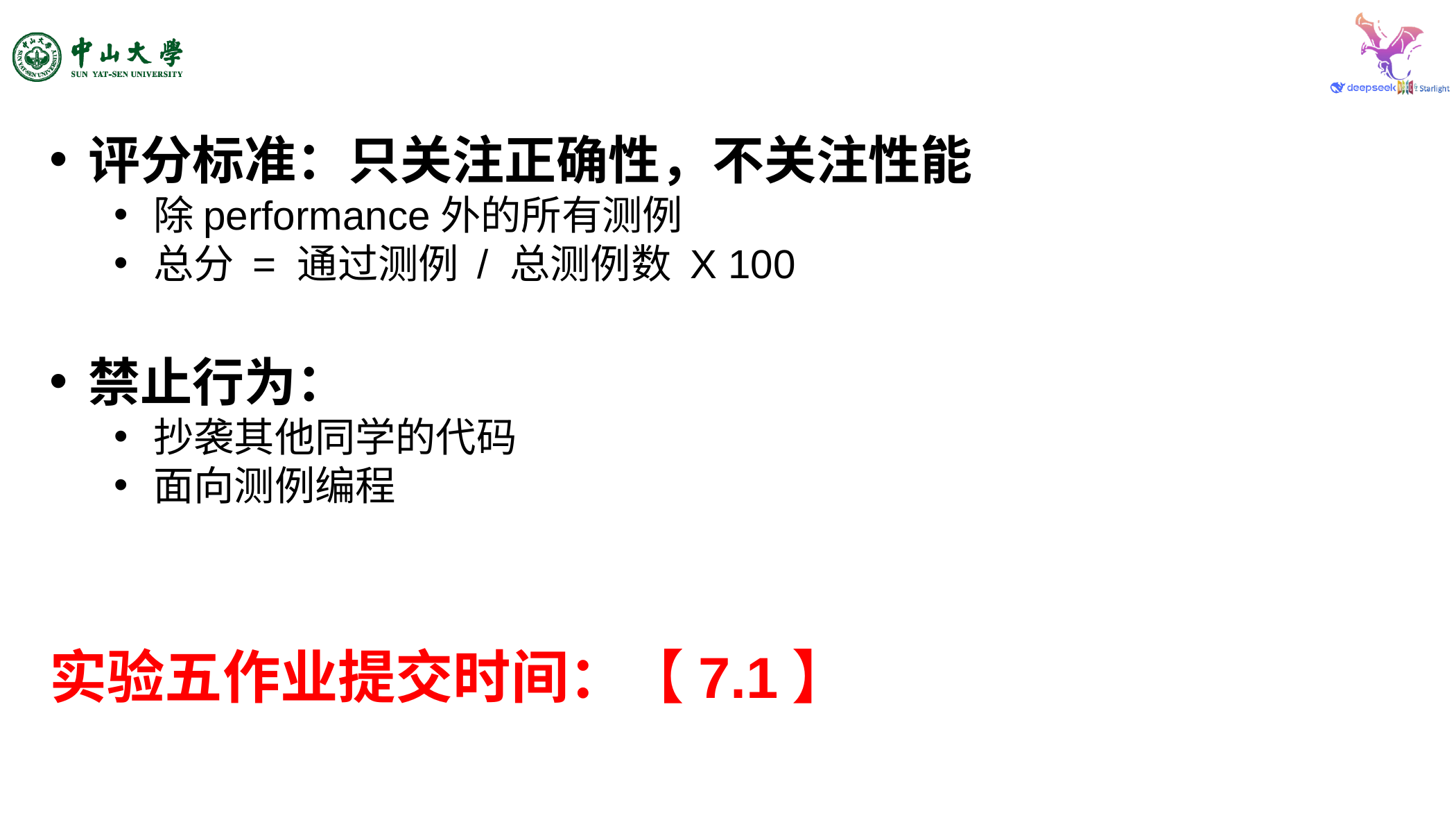

评分标准：只关注正确性，不关注性能
除performance外的所有测例
总分 = 通过测例 / 总测例数 X 100

禁止行为：
抄袭其他同学的代码
面向测例编程

实验五作业提交时间：【7.1】